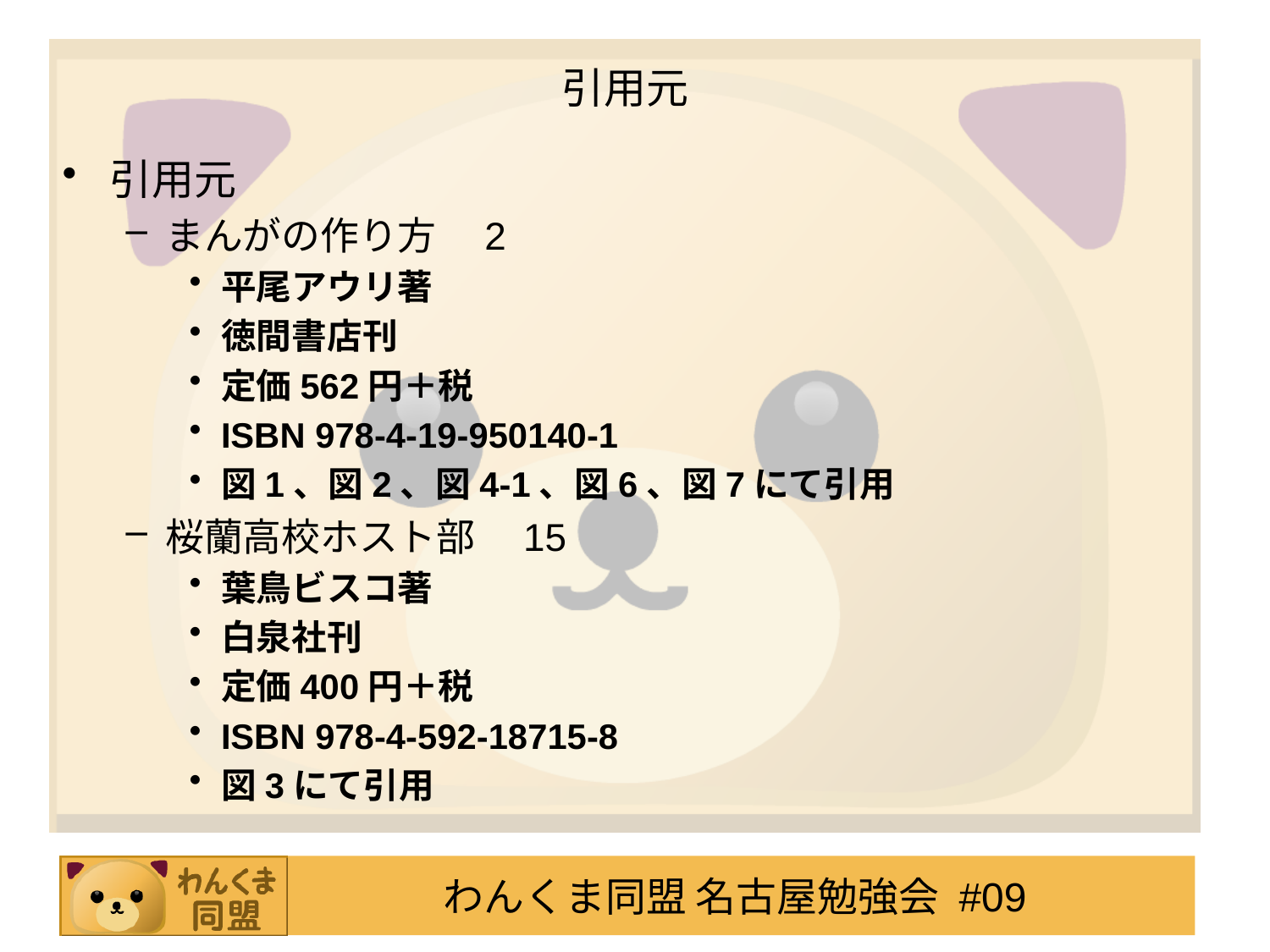

# 引用元
引用元
まんがの作り方　2
平尾アウリ著
徳間書店刊
定価562円＋税
ISBN 978-4-19-950140-1
図1、図2、図4-1、図6、図7にて引用
桜蘭高校ホスト部　15
葉鳥ビスコ著
白泉社刊
定価400円＋税
ISBN 978-4-592-18715-8
図3にて引用